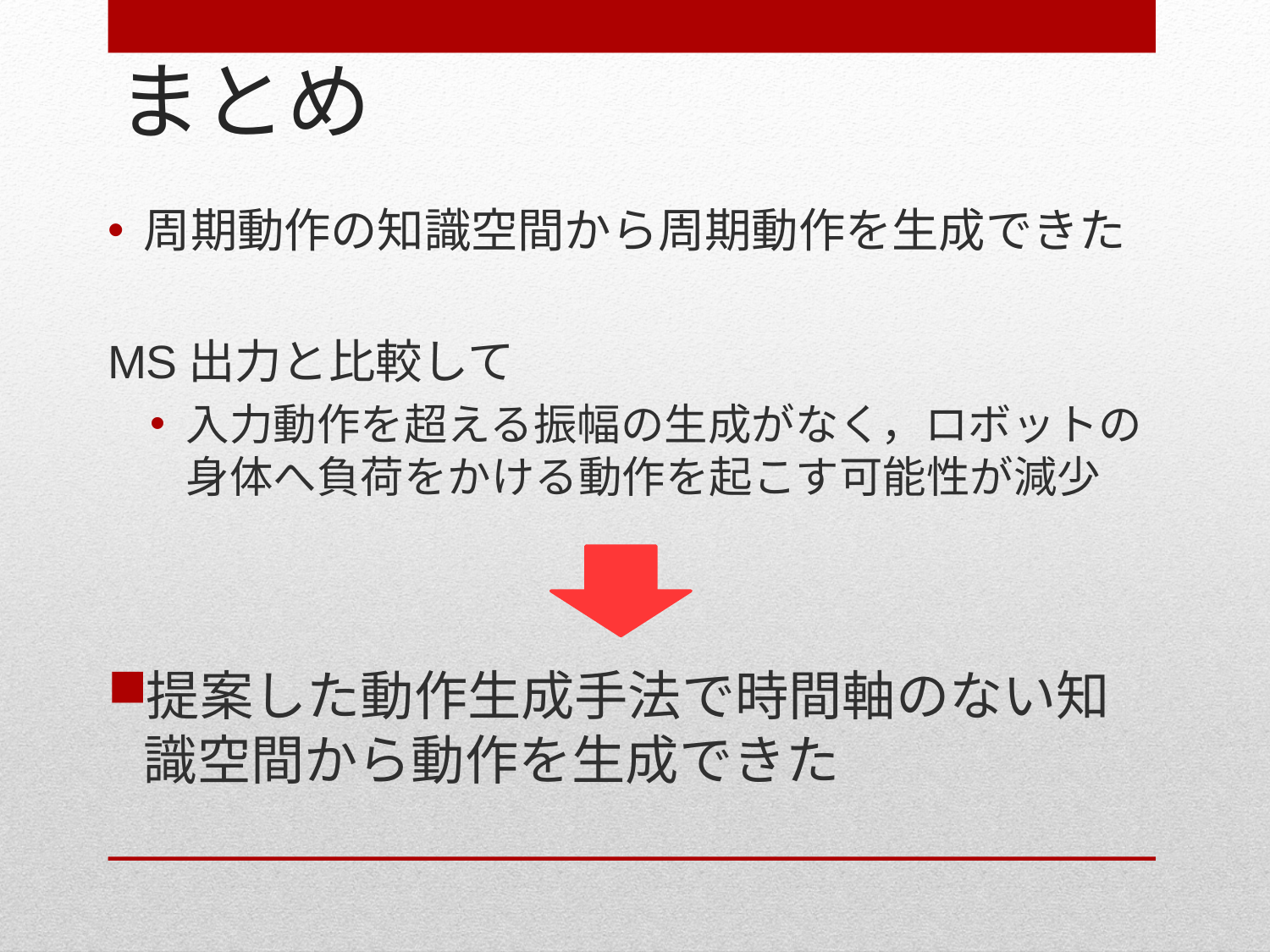

# まとめ
周期動作の知識空間から周期動作を生成できた

MS出力と比較して
入力動作を超える振幅の生成がなく，ロボットの身体へ負荷をかける動作を起こす可能性が減少

提案した動作生成手法で時間軸のない知識空間から動作を生成できた